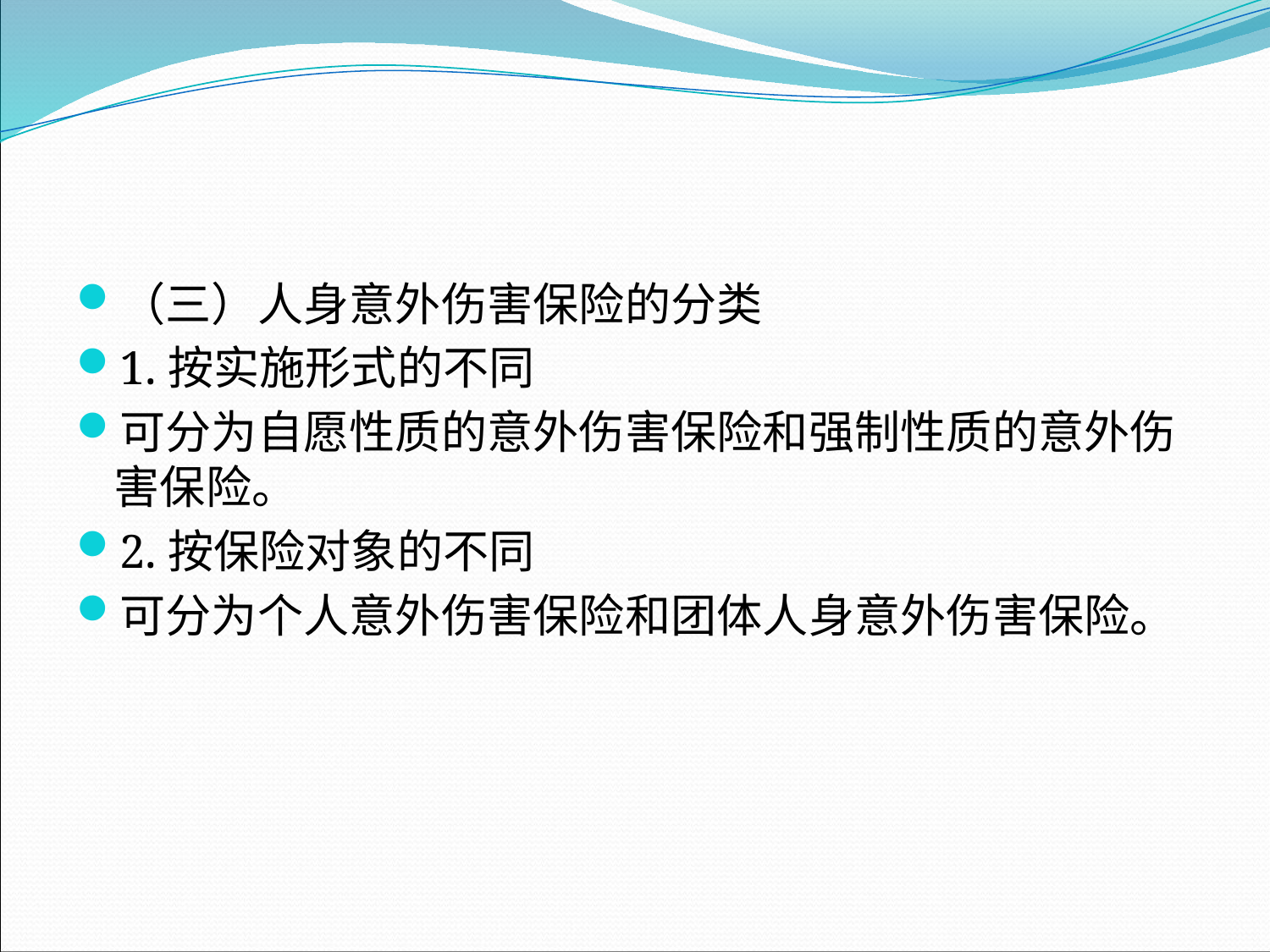

#
（三）人身意外伤害保险的分类
1.按实施形式的不同
可分为自愿性质的意外伤害保险和强制性质的意外伤害保险。
2.按保险对象的不同
可分为个人意外伤害保险和团体人身意外伤害保险。